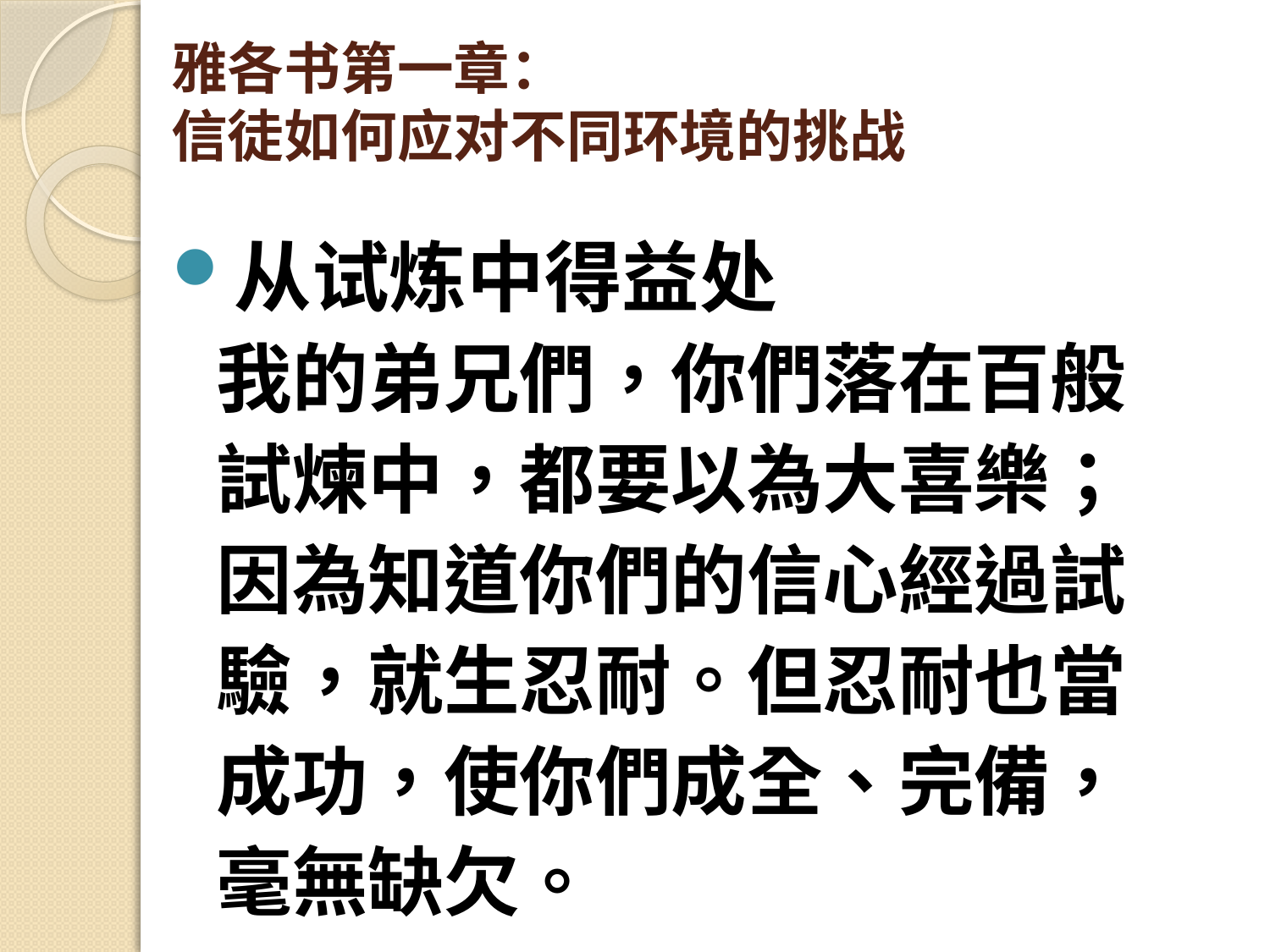

# 雅各书第一章： 信徒如何应对不同环境的挑战
从试炼中得益处
我的弟兄們，你們落在百般
試煉中，都要以為大喜樂；
因為知道你們的信心經過試
驗，就生忍耐。但忍耐也當
成功，使你們成全、完備，
毫無缺欠。